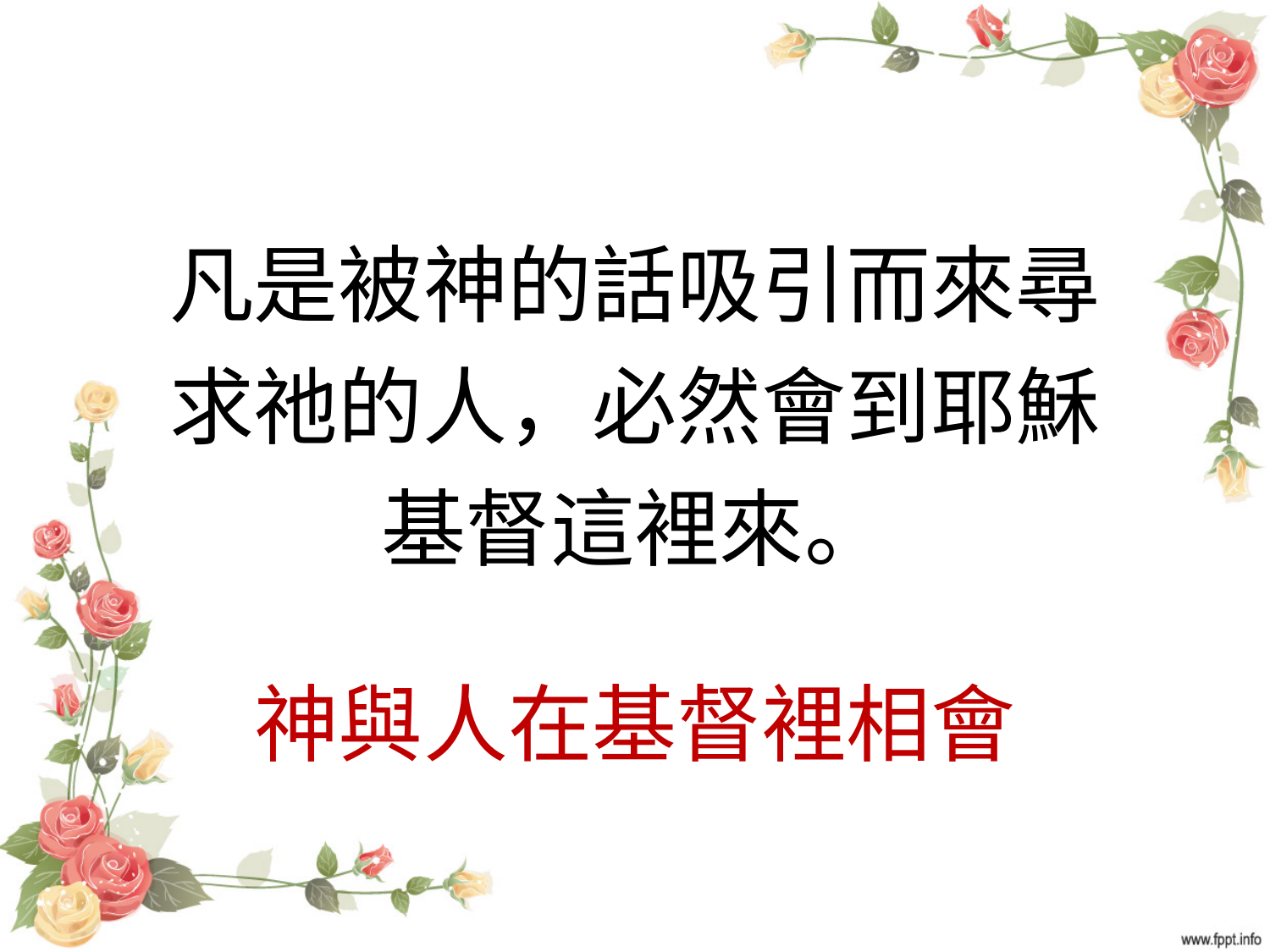

凡是被神的話吸引而來尋求祂的人，必然會到耶穌基督這裡來。
神與人在基督裡相會